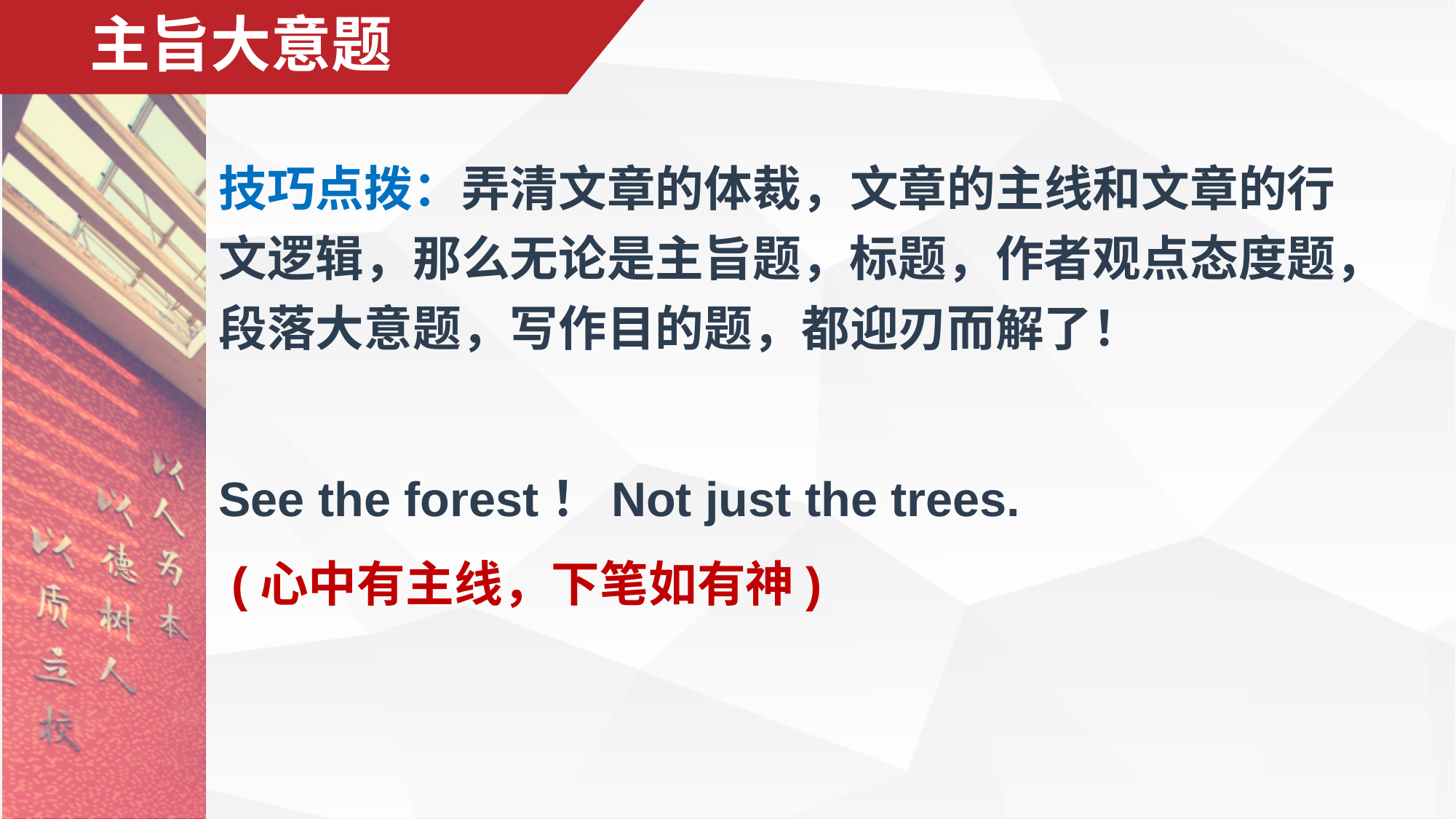

# 主旨大意题
技巧点拨：弄清文章的体裁，文章的主线和文章的行文逻辑，那么无论是主旨题，标题，作者观点态度题，段落大意题，写作目的题，都迎刃而解了！

See the forest！Not just the trees.
 (心中有主线，下笔如有神)